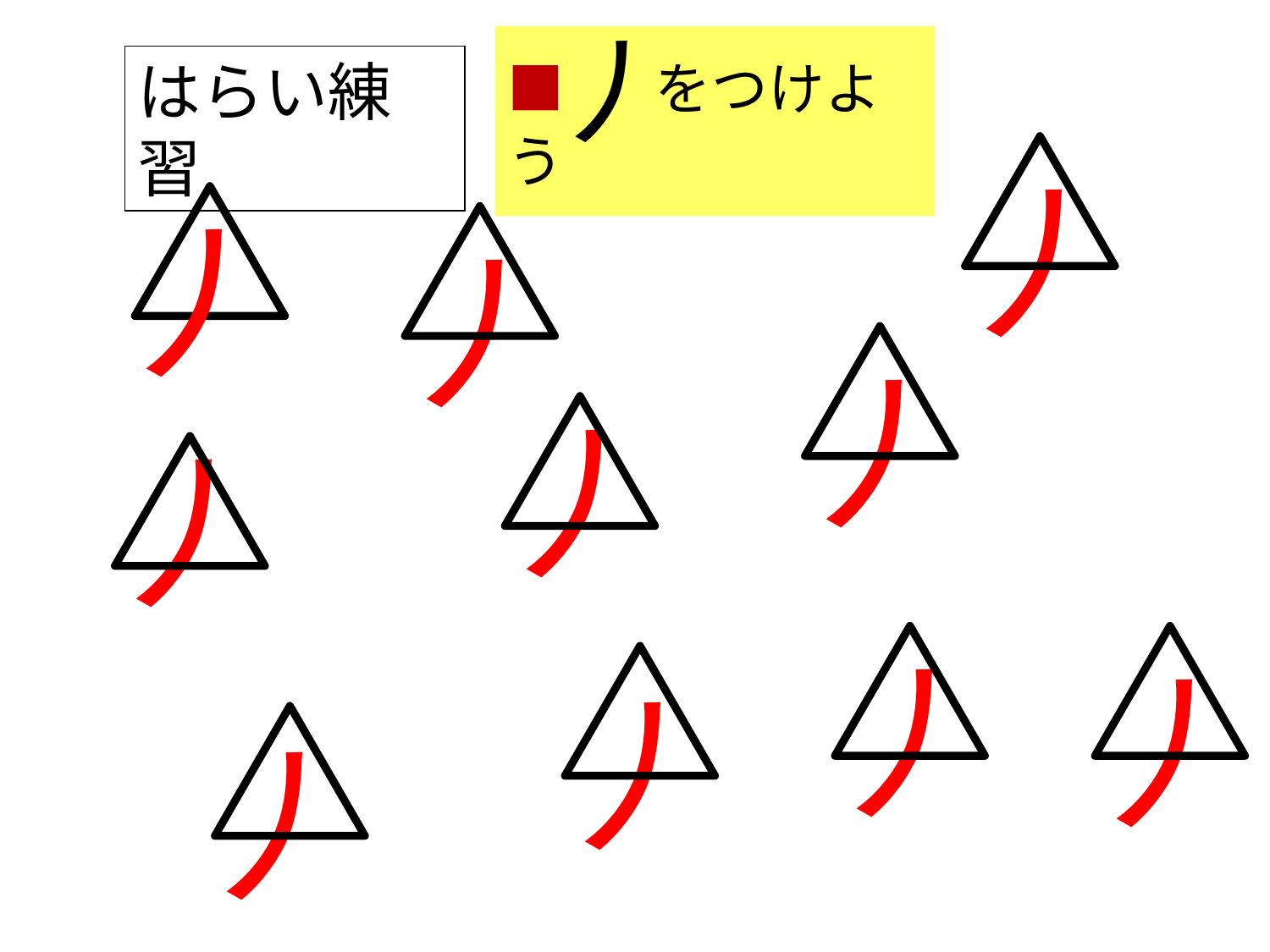

ノ
■　をつけよう

はらい練習

ノ

ノ

ノ

ノ

ノ
ノ

ノ

ノ
ノ

ノ